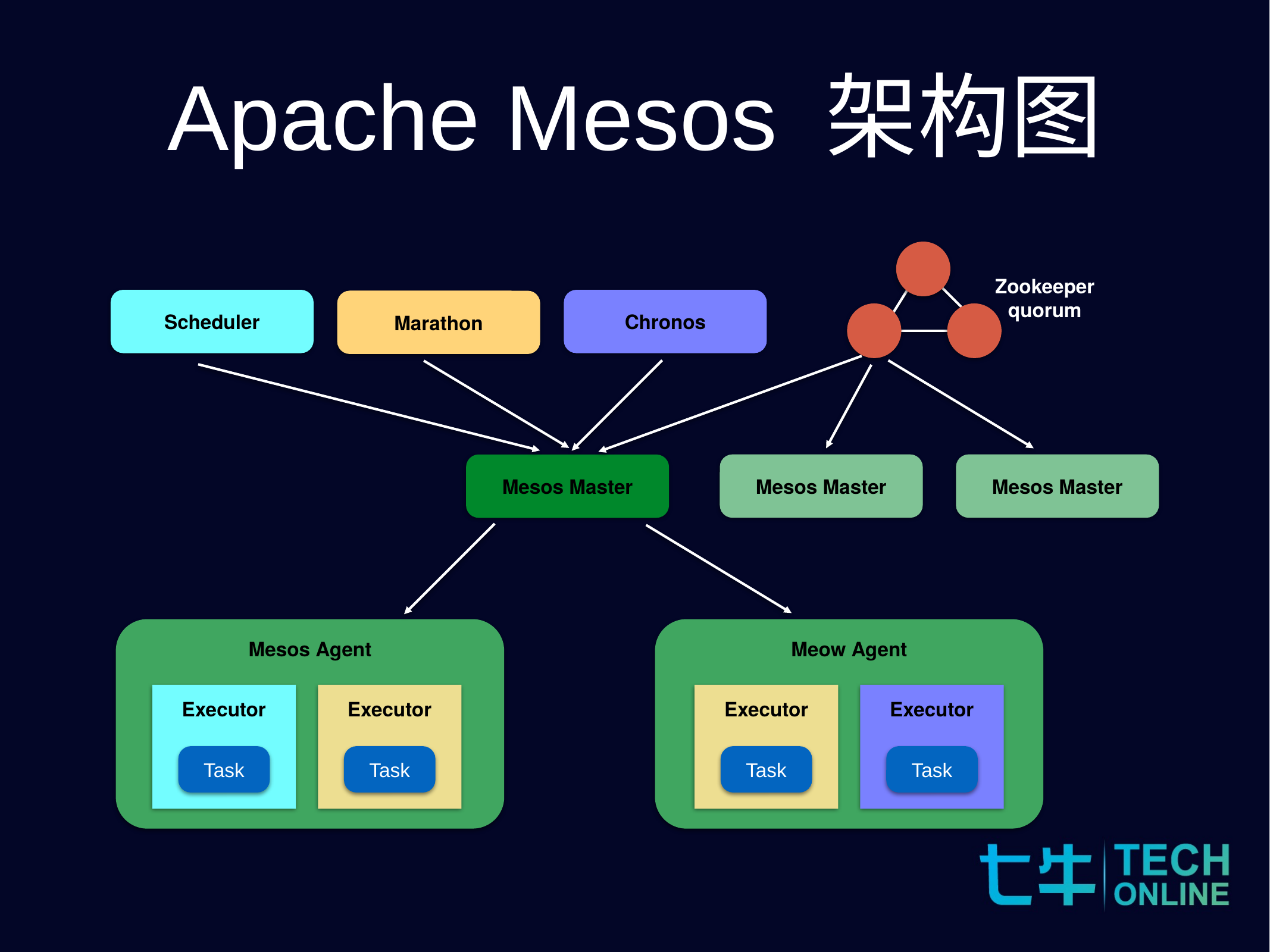

Apache Mesos 架构图

Zookeeper
quorum

Scheduler
Chronos
Marathon

Mesos Master
Mesos Master
Mesos Master

Mesos Agent
Meow Agent

Executor
Executor
Executor
Executor
Task
Task
Task
Task